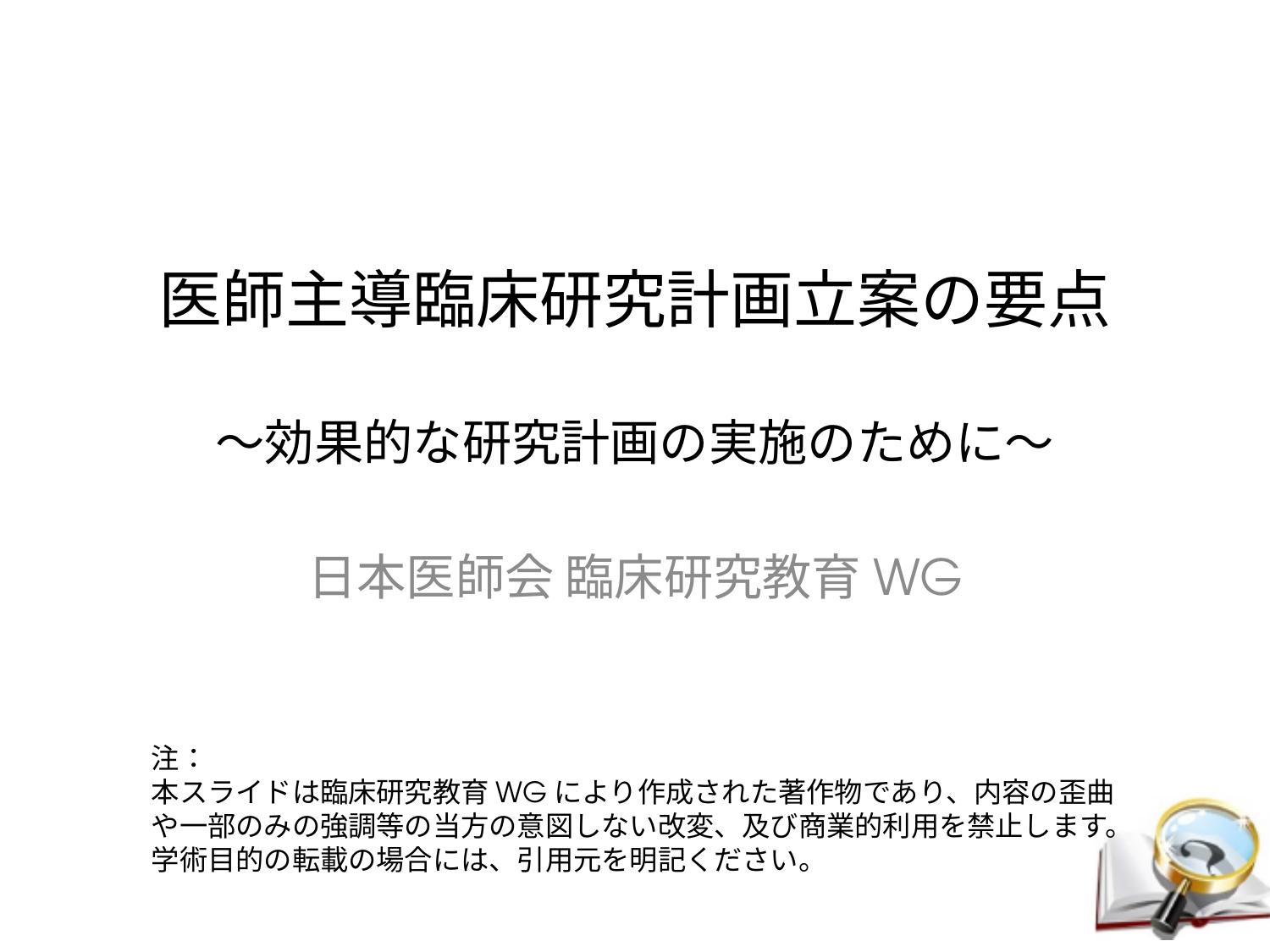

# 医師主導臨床研究計画立案の要点 〜効果的な研究計画の実施のために〜
日本医師会 臨床研究教育WG
注：
本スライドは臨床研究教育WGにより作成された著作物であり、内容の歪曲や一部のみの強調等の当方の意図しない改変、及び商業的利用を禁止します。
学術目的の転載の場合には、引用元を明記ください。